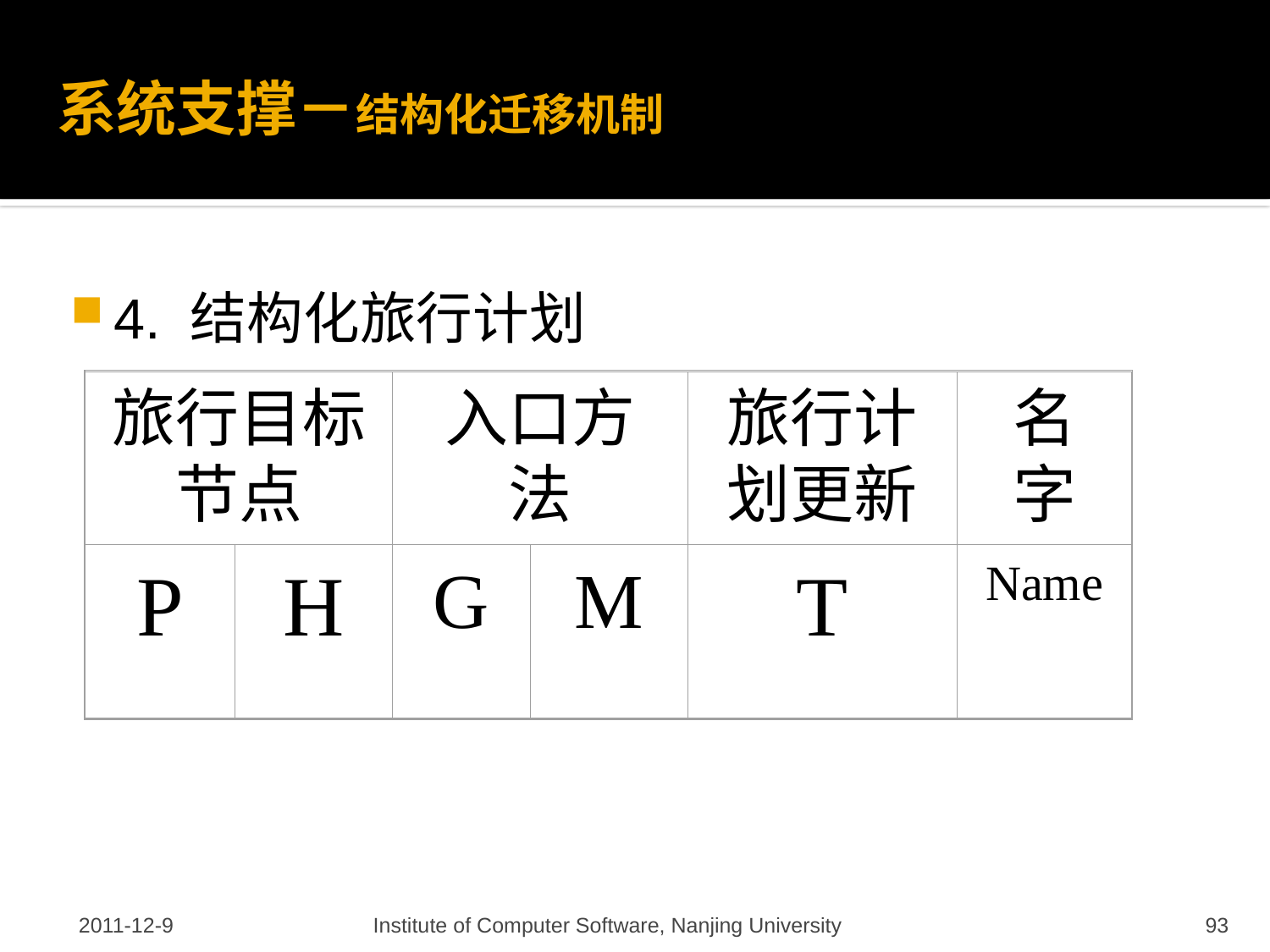

# 系统支撑－结构化迁移机制
4. 结构化旅行计划

旅行目标节点

入口方法

旅行计划更新

名字

P

H

G

M

T

Name

2011-12-9
Institute of Computer Software, Nanjing University
93